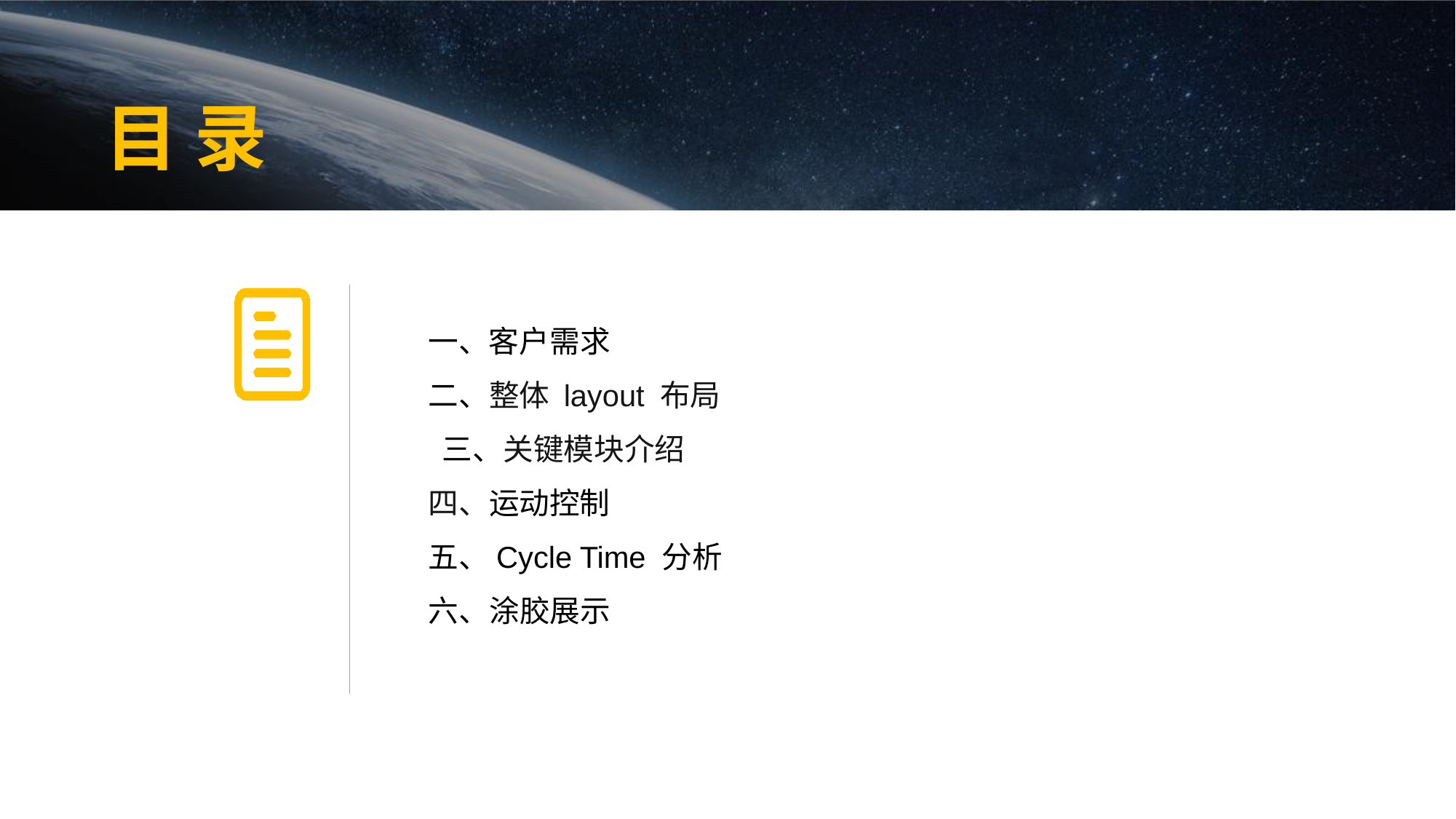

目 录

一、客户需求
二、整体 layout 布局
 三、关键模块介绍
四、运动控制
五、Cycle Time 分析
六、涂胶展示